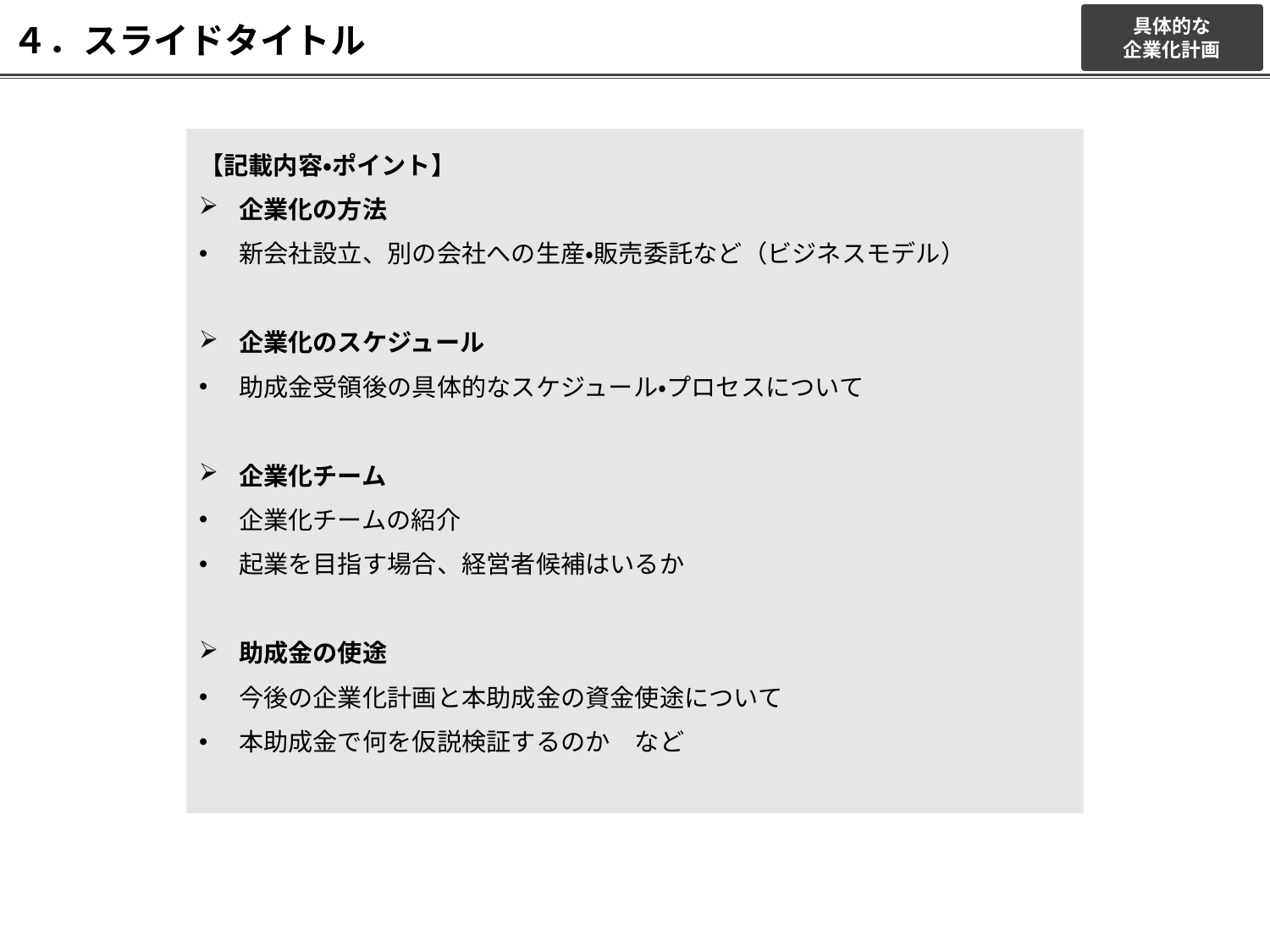

具体的な
企業化計画
４．スライドタイトル
【記載内容・ポイント】
企業化の方法
新会社設立、別の会社への生産・販売委託など（ビジネスモデル）

企業化のスケジュール
助成金受領後の具体的なスケジュール・プロセスについて

企業化チーム
企業化チームの紹介
起業を目指す場合、経営者候補はいるか

助成金の使途
今後の企業化計画と本助成金の資金使途について
本助成金で何を仮説検証するのか　など